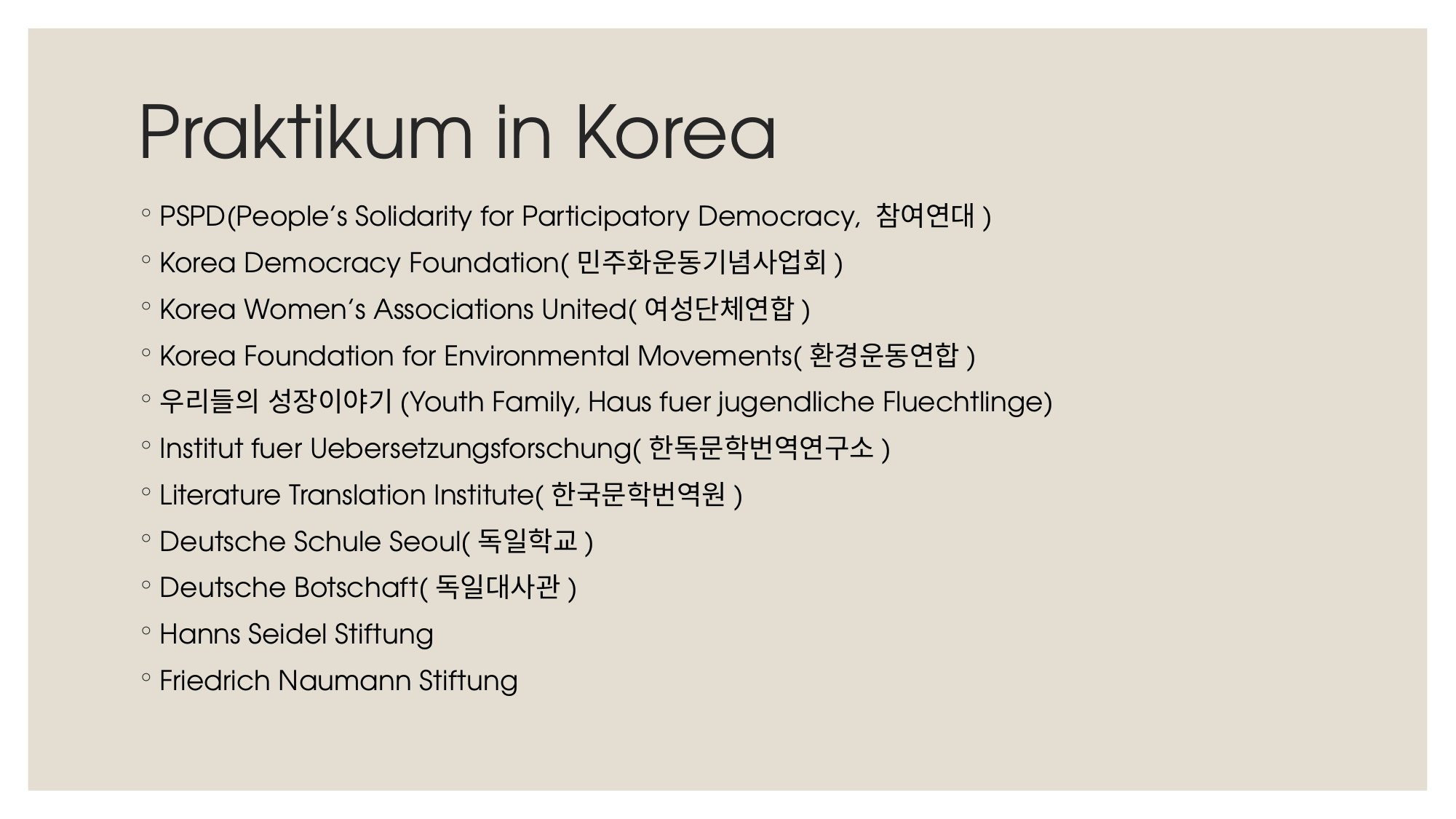

# Praktikum in Korea
PSPD(People’s Solidarity for Participatory Democracy, 참여연대)
Korea Democracy Foundation(민주화운동기념사업회)
Korea Women’s Associations United(여성단체연합)
Korea Foundation for Environmental Movements(환경운동연합)
우리들의 성장이야기(Youth Family, Haus fuer jugendliche Fluechtlinge)
Institut fuer Uebersetzungsforschung(한독문학번역연구소)
Literature Translation Institute(한국문학번역원)
Deutsche Schule Seoul(독일학교)
Deutsche Botschaft(독일대사관)
Hanns Seidel Stiftung
Friedrich Naumann Stiftung